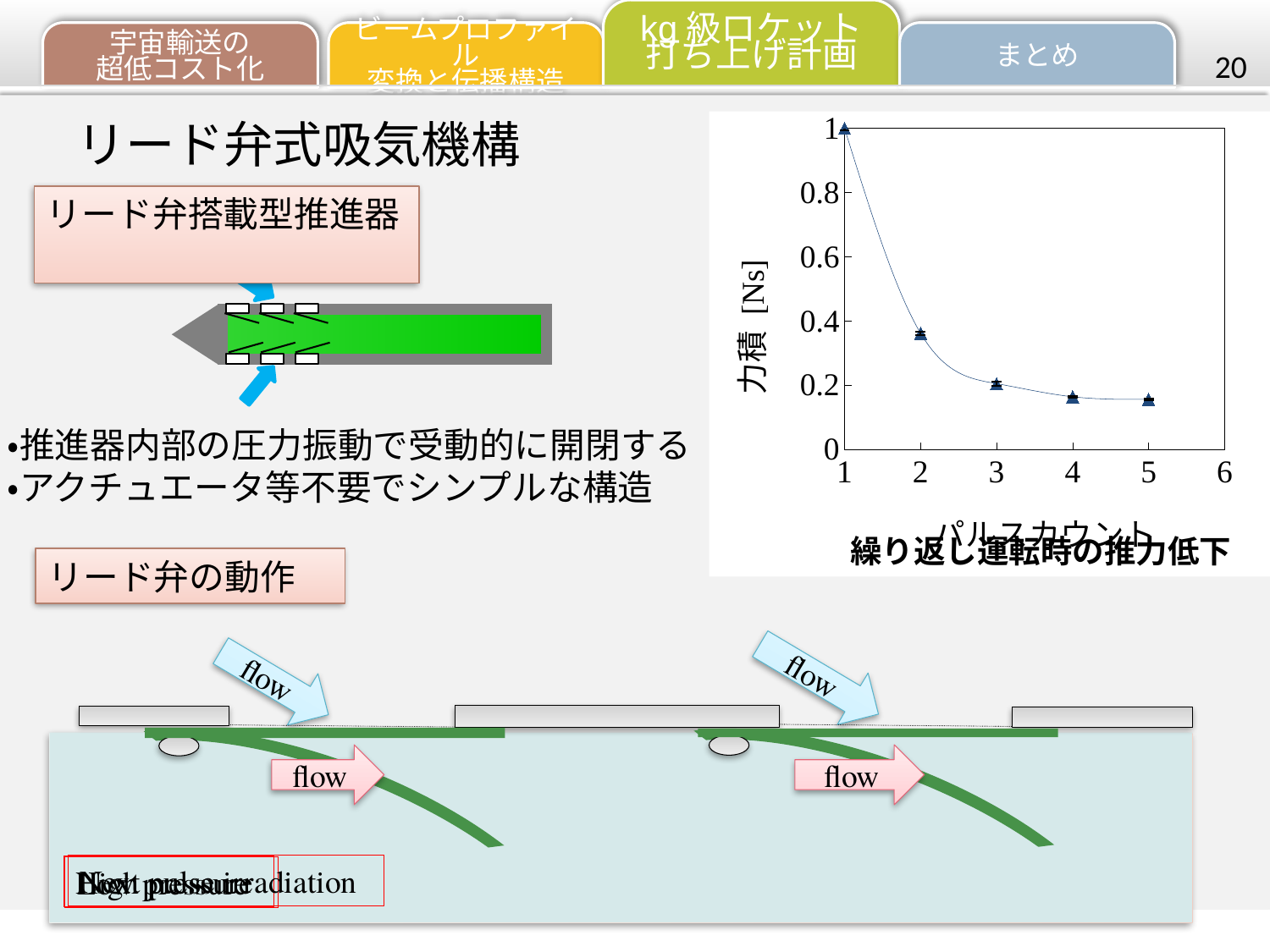

# リード弁式吸気機構

### Chart

| Category |  |
|---|---|
リード弁搭載型推進器

・推進器内部の圧力振動で受動的に開閉する
・アクチュエータ等不要でシンプルな構造
繰り返し運転時の推力低下
リード弁の動作
flow
flow

flow
flow

Next pulse irradiation
High pressure
Low pressure